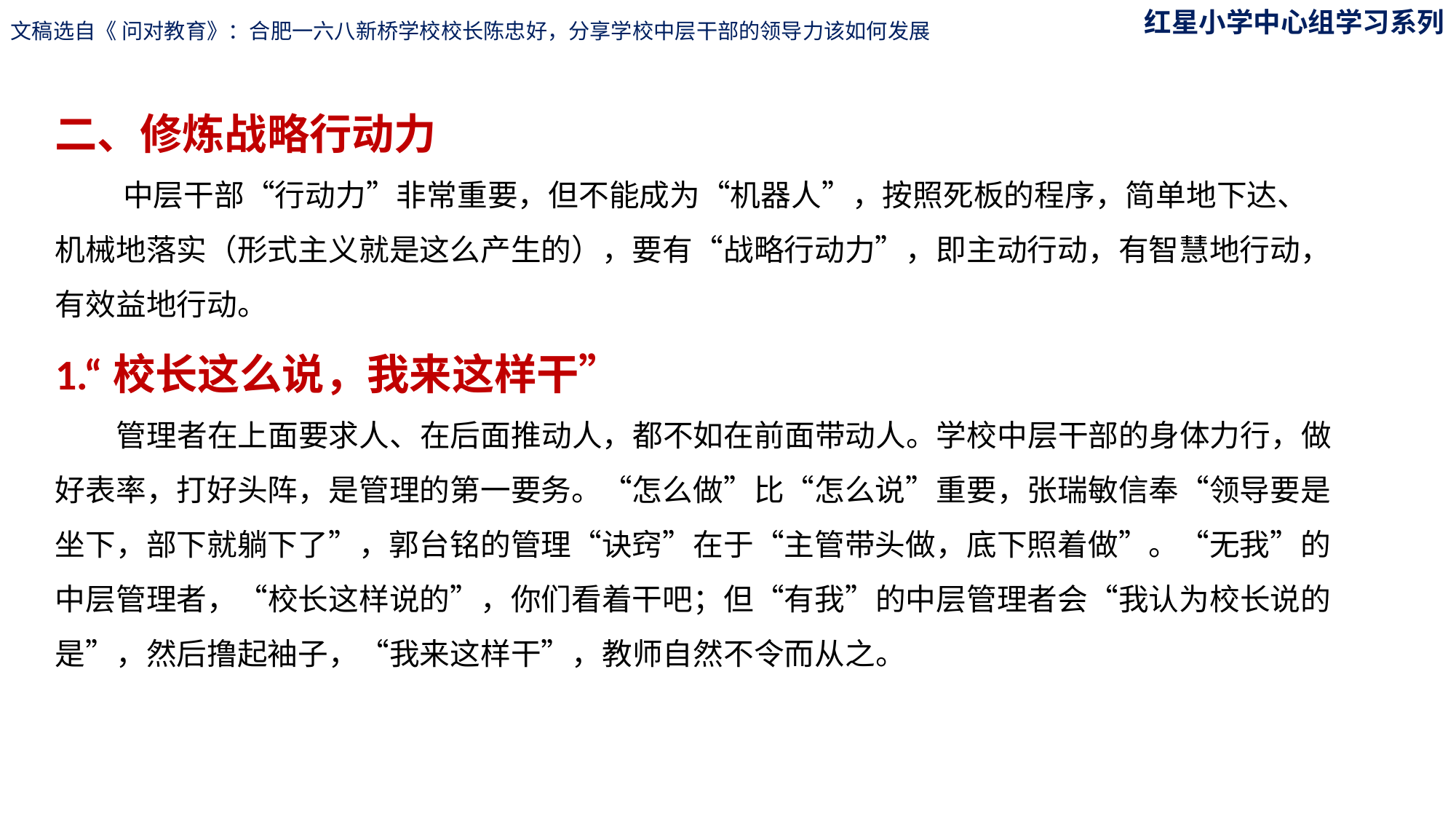

文稿选自《 问对教育》：合肥一六八新桥学校校长陈忠好，分享学校中层干部的领导力该如何发展
红星小学中心组学习系列
二、修炼战略行动力
         中层干部“行动力”非常重要，但不能成为“机器人”，按照死板的程序，简单地下达、机械地落实（形式主义就是这么产生的），要有“战略行动力”，即主动行动，有智慧地行动，有效益地行动。
1.“校长这么说，我来这样干”
        管理者在上面要求人、在后面推动人，都不如在前面带动人。学校中层干部的身体力行，做好表率，打好头阵，是管理的第一要务。“怎么做”比“怎么说”重要，张瑞敏信奉“领导要是坐下，部下就躺下了”，郭台铭的管理“诀窍”在于“主管带头做，底下照着做”。“无我”的中层管理者，“校长这样说的”，你们看着干吧；但“有我”的中层管理者会“我认为校长说的是”，然后撸起袖子，“我来这样干”，教师自然不令而从之。